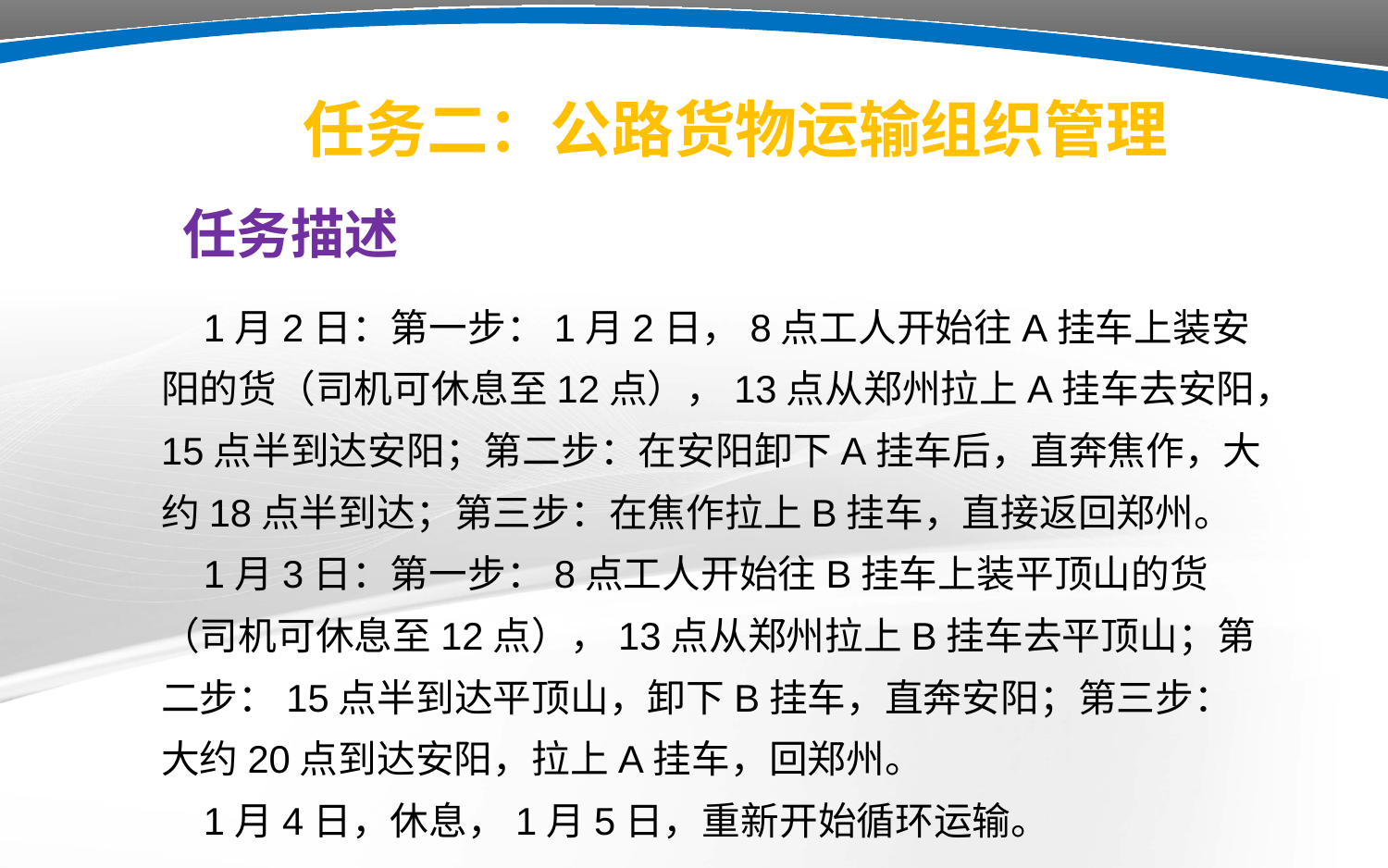

任务二：公路货物运输组织管理
任务描述
    1月2日：第一步：1月2日，8点工人开始往A挂车上装安阳的货（司机可休息至12点），13点从郑州拉上A挂车去安阳，15点半到达安阳；第二步：在安阳卸下A挂车后，直奔焦作，大约18点半到达；第三步：在焦作拉上B挂车，直接返回郑州。
    1月3日：第一步：8点工人开始往B挂车上装平顶山的货（司机可休息至12点），13点从郑州拉上B挂车去平顶山；第二步：15点半到达平顶山，卸下B挂车，直奔安阳；第三步：大约20点到达安阳，拉上A挂车，回郑州。
    1月4日，休息，1月5日，重新开始循环运输。